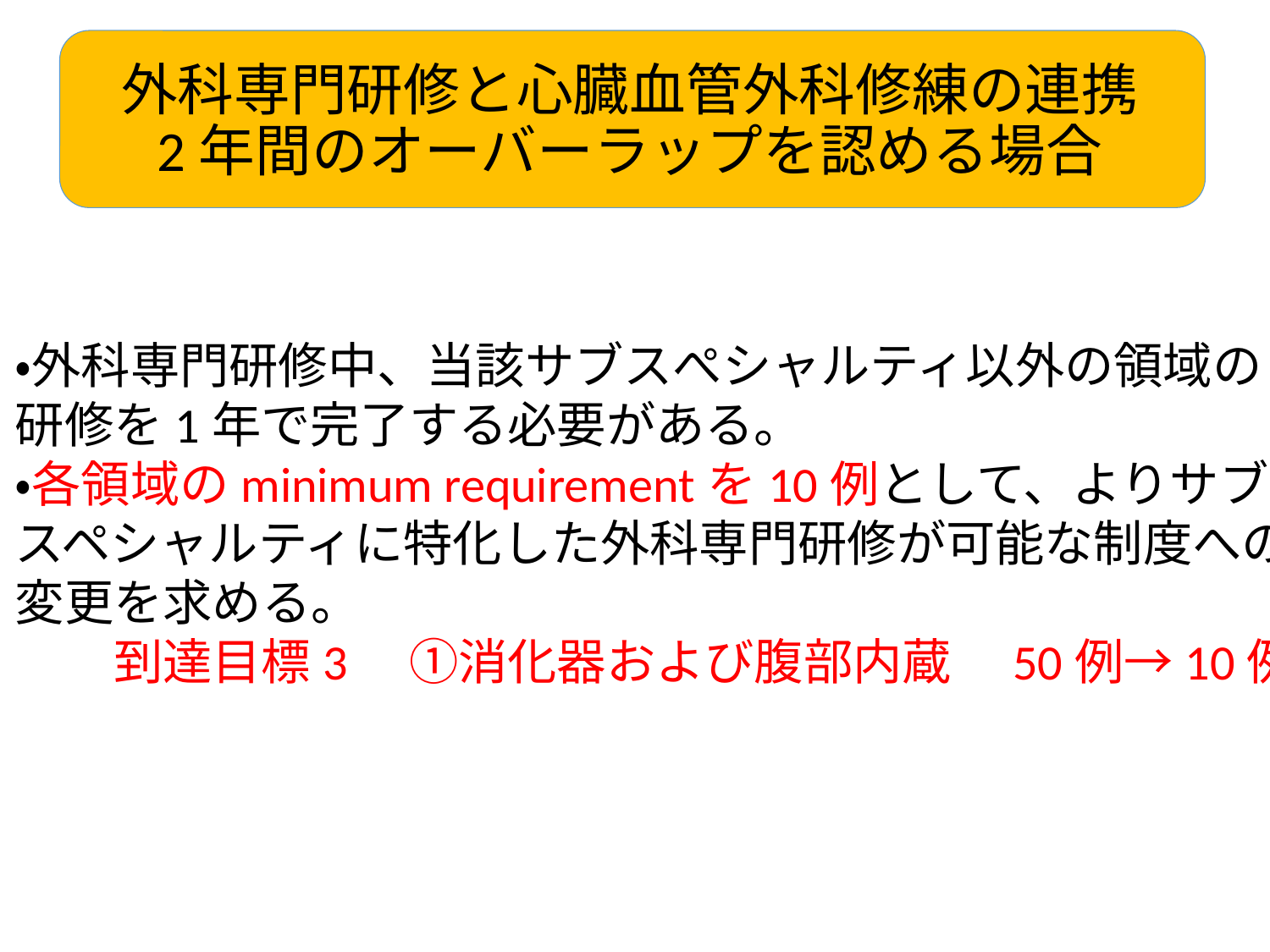

# 外科専門研修と心臓血管外科修練の連携 2年間のオーバーラップを認める場合
・外科専門研修中、当該サブスぺシャルティ以外の領域の
研修を1年で完了する必要がある。
・各領域のminimum requirementを10例として、よりサブ
スペシャルティに特化した外科専門研修が可能な制度への
変更を求める。
　　到達目標3　①消化器および腹部内蔵　50例→10例